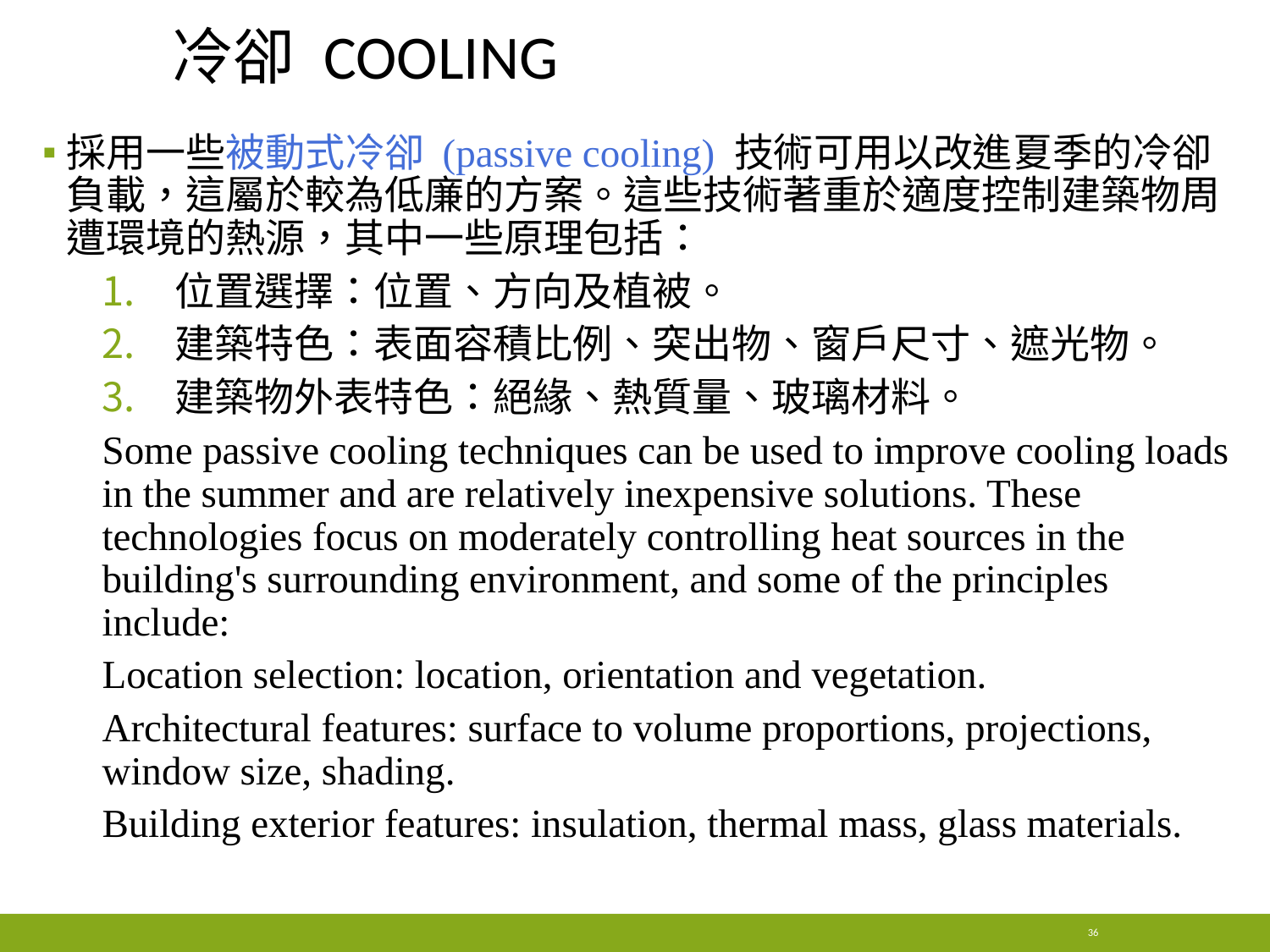

# 冷卻 COoling
採用一些被動式冷卻 (passive cooling) 技術可用以改進夏季的冷卻負載，這屬於較為低廉的方案。這些技術著重於適度控制建築物周遭環境的熱源，其中一些原理包括：
位置選擇：位置、方向及植被。
建築特色：表面容積比例、突出物、窗戶尺寸、遮光物。
建築物外表特色：絕緣、熱質量、玻璃材料。
Some passive cooling techniques can be used to improve cooling loads in the summer and are relatively inexpensive solutions. These technologies focus on moderately controlling heat sources in the building's surrounding environment, and some of the principles include:
Location selection: location, orientation and vegetation.
Architectural features: surface to volume proportions, projections, window size, shading.
Building exterior features: insulation, thermal mass, glass materials.
36